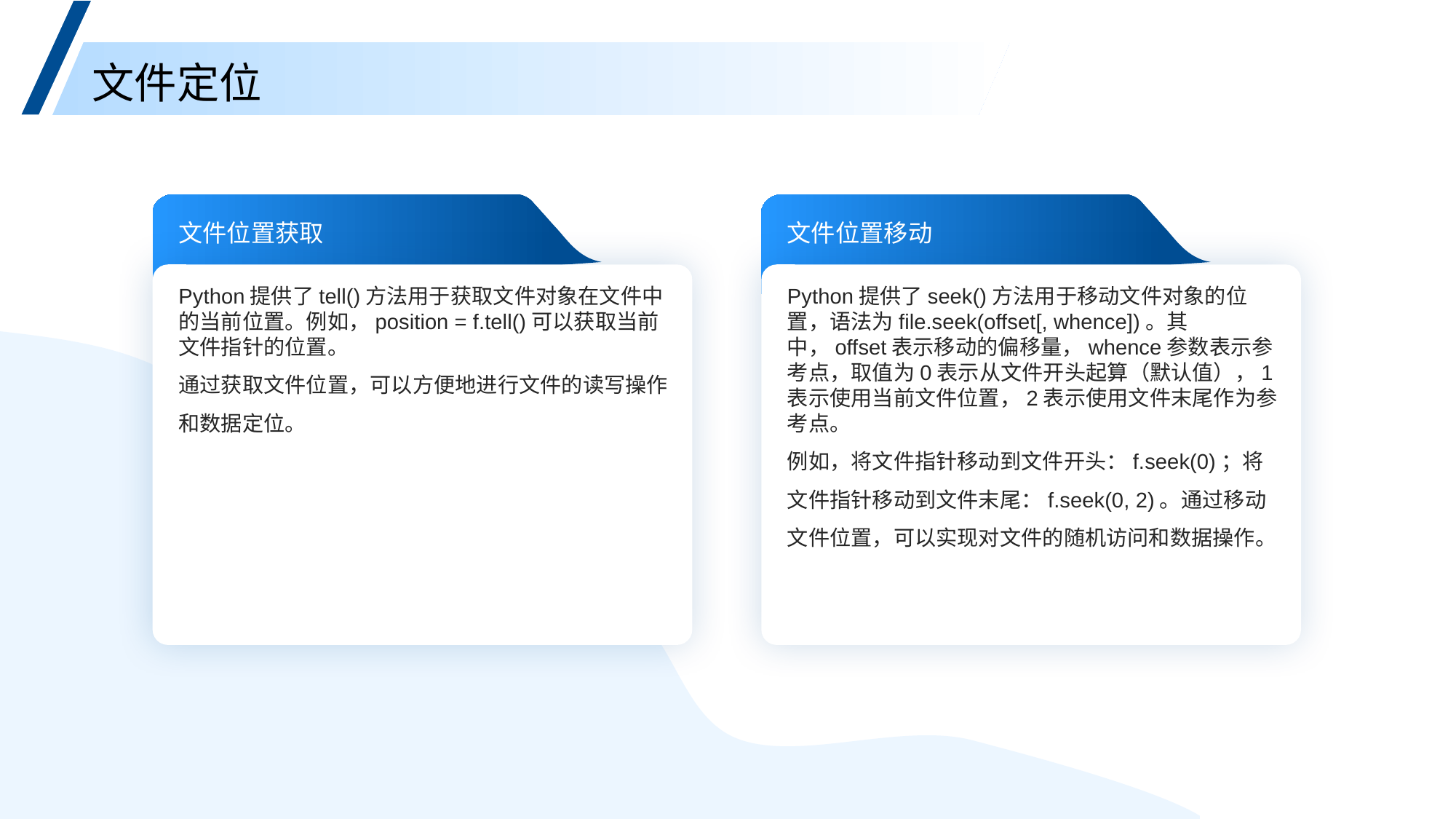

文件定位

文件位置获取

文件位置移动

Python提供了tell()方法用于获取文件对象在文件中的当前位置。例如，position = f.tell()可以获取当前文件指针的位置。
通过获取文件位置，可以方便地进行文件的读写操作和数据定位。
Python提供了seek()方法用于移动文件对象的位置，语法为file.seek(offset[, whence])。其中，offset表示移动的偏移量，whence参数表示参考点，取值为0表示从文件开头起算（默认值），1表示使用当前文件位置，2表示使用文件末尾作为参考点。
例如，将文件指针移动到文件开头：f.seek(0)；将文件指针移动到文件末尾：f.seek(0, 2)。通过移动文件位置，可以实现对文件的随机访问和数据操作。